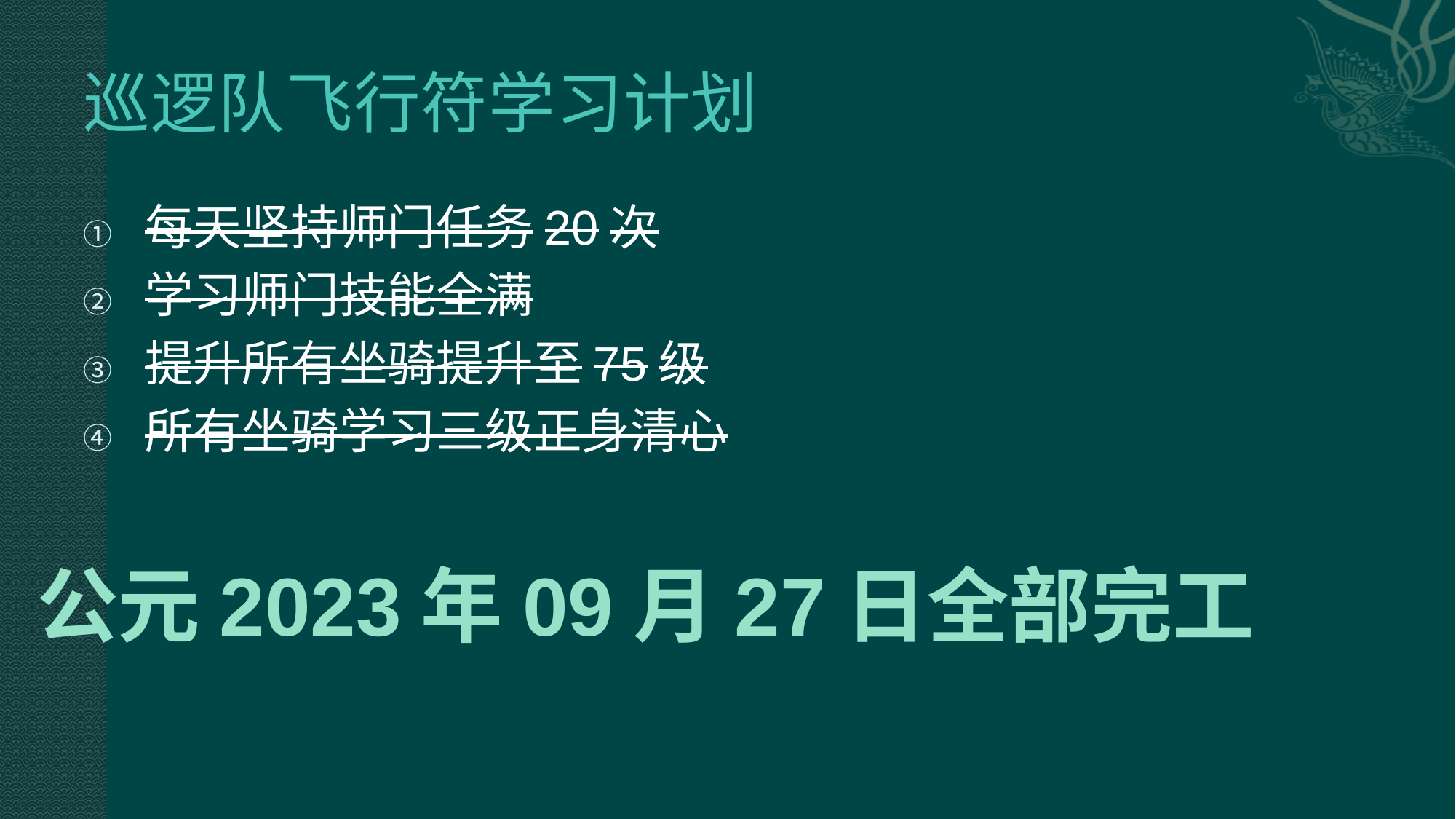

# 巡逻队飞行符学习计划
每天坚持师门任务20次
学习师门技能全满
提升所有坐骑提升至75级
所有坐骑学习三级正身清心
公元2023年09月27日全部完工